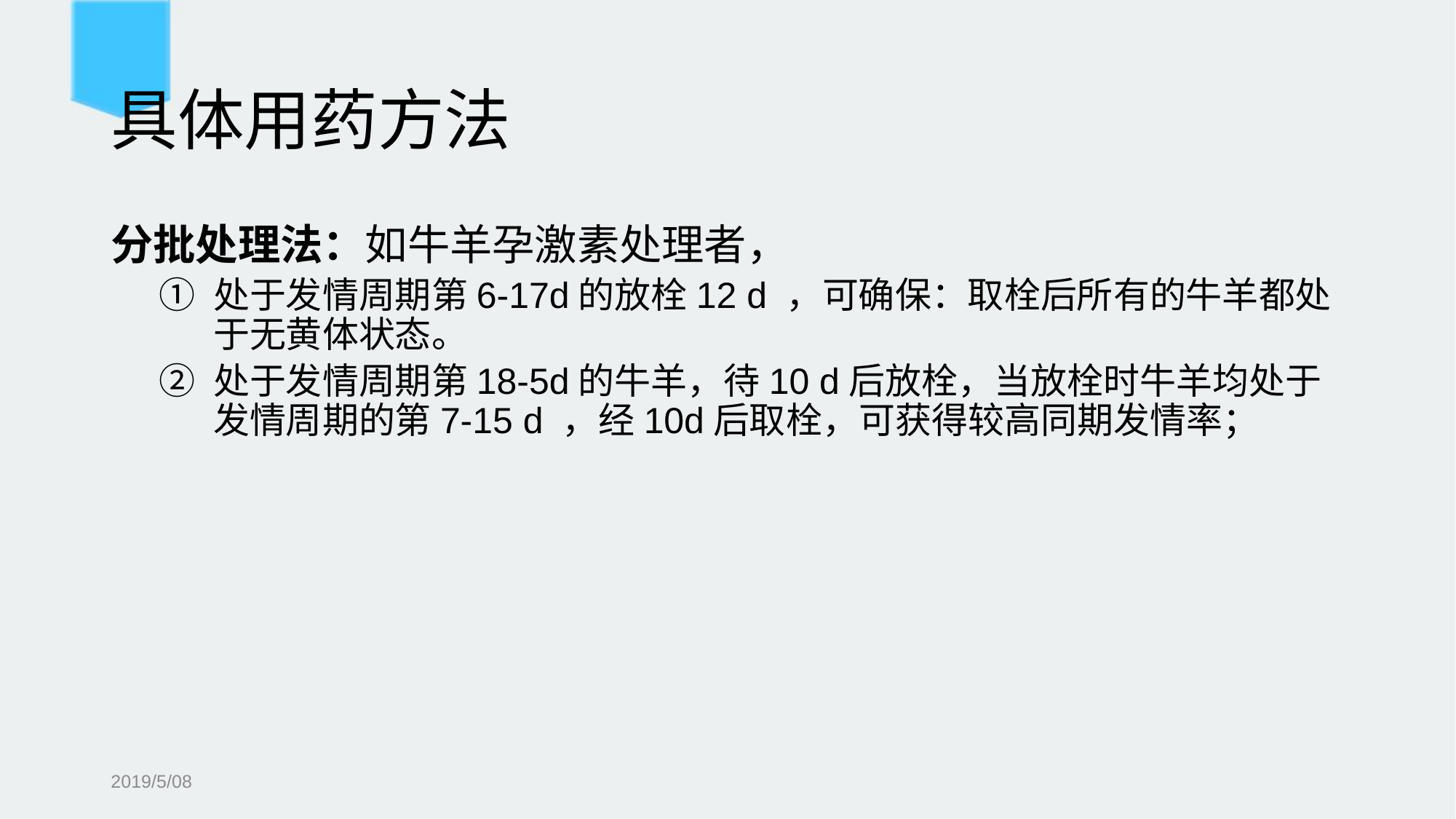

# 具体用药方法
分批处理法：如牛羊孕激素处理者，
处于发情周期第6-17d的放栓12 d ，可确保：取栓后所有的牛羊都处于无黄体状态。
处于发情周期第18-5d的牛羊，待10 d后放栓，当放栓时牛羊均处于发情周期的第7-15 d ，经10d后取栓，可获得较高同期发情率；
2019/5/08